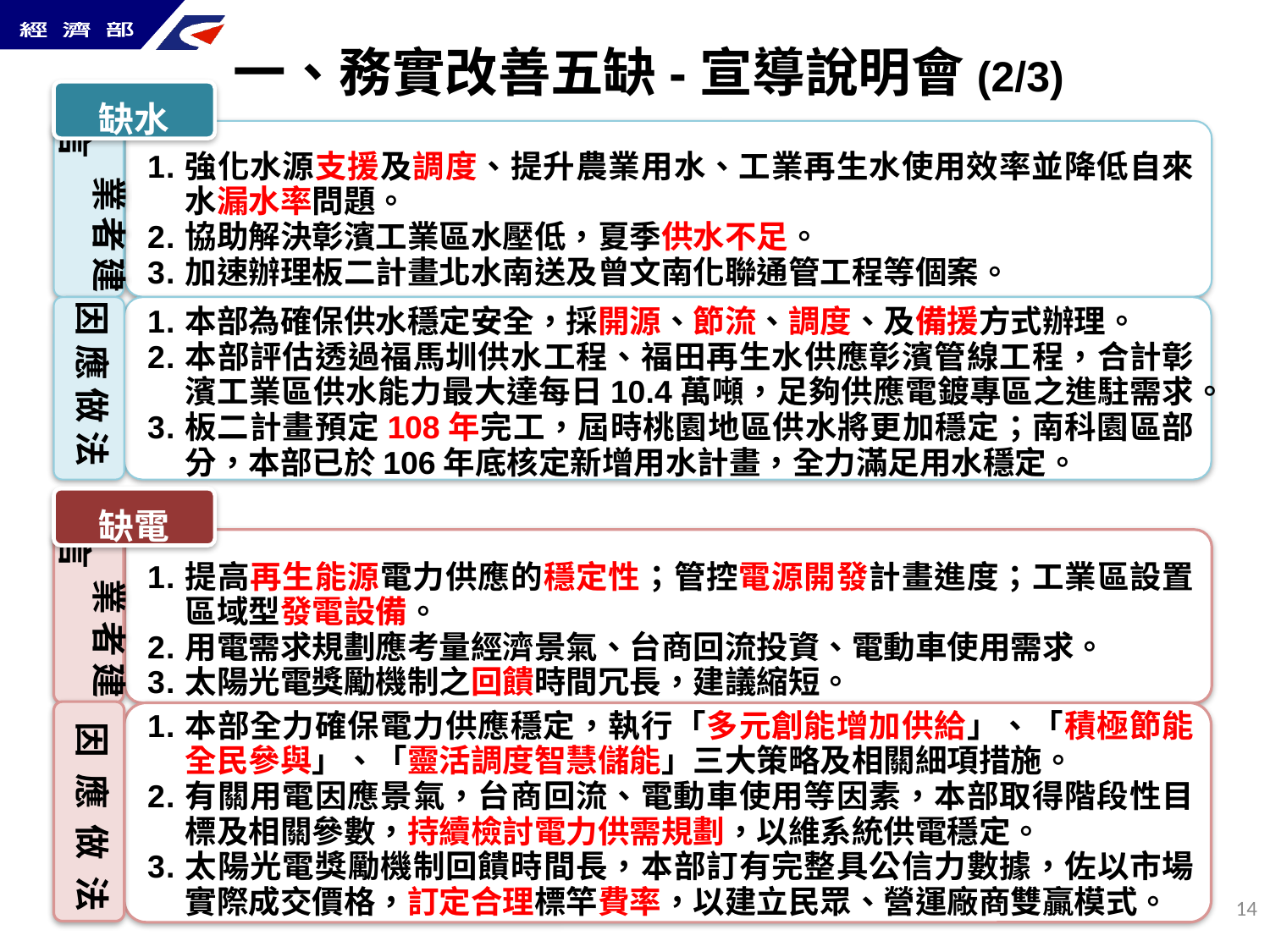

一、務實改善五缺-宣導說明會(2/3)
缺水
   業者建言

強化水源支援及調度、提升農業用水、工業再生水使用效率並降低自來水漏水率問題。
協助解決彰濱工業區水壓低，夏季供水不足。
加速辦理板二計畫北水南送及曾文南化聯通管工程等個案。
因 應 做 法

本部為確保供水穩定安全，採開源、節流、調度、及備援方式辦理。
本部評估透過福馬圳供水工程、福田再生水供應彰濱管線工程，合計彰濱工業區供水能力最大達每日10.4萬噸，足夠供應電鍍專區之進駐需求。
板二計畫預定108年完工，屆時桃園地區供水將更加穩定；南科園區部分，本部已於106年底核定新增用水計畫，全力滿足用水穩定。
缺電
  業者建言

提高再生能源電力供應的穩定性；管控電源開發計畫進度；工業區設置區域型發電設備。
用電需求規劃應考量經濟景氣、台商回流投資、電動車使用需求。
太陽光電獎勵機制之回饋時間冗長，建議縮短。
 因  應  做  法
本部全力確保電力供應穩定，執行「多元創能增加供給」、「積極節能全民參與」、「靈活調度智慧儲能」三大策略及相關細項措施。
有關用電因應景氣，台商回流、電動車使用等因素，本部取得階段性目標及相關參數，持續檢討電力供需規劃，以維系統供電穩定。
太陽光電獎勵機制回饋時間長，本部訂有完整具公信力數據，佐以市場實際成交價格，訂定合理標竿費率，以建立民眾、營運廠商雙贏模式。

14
14